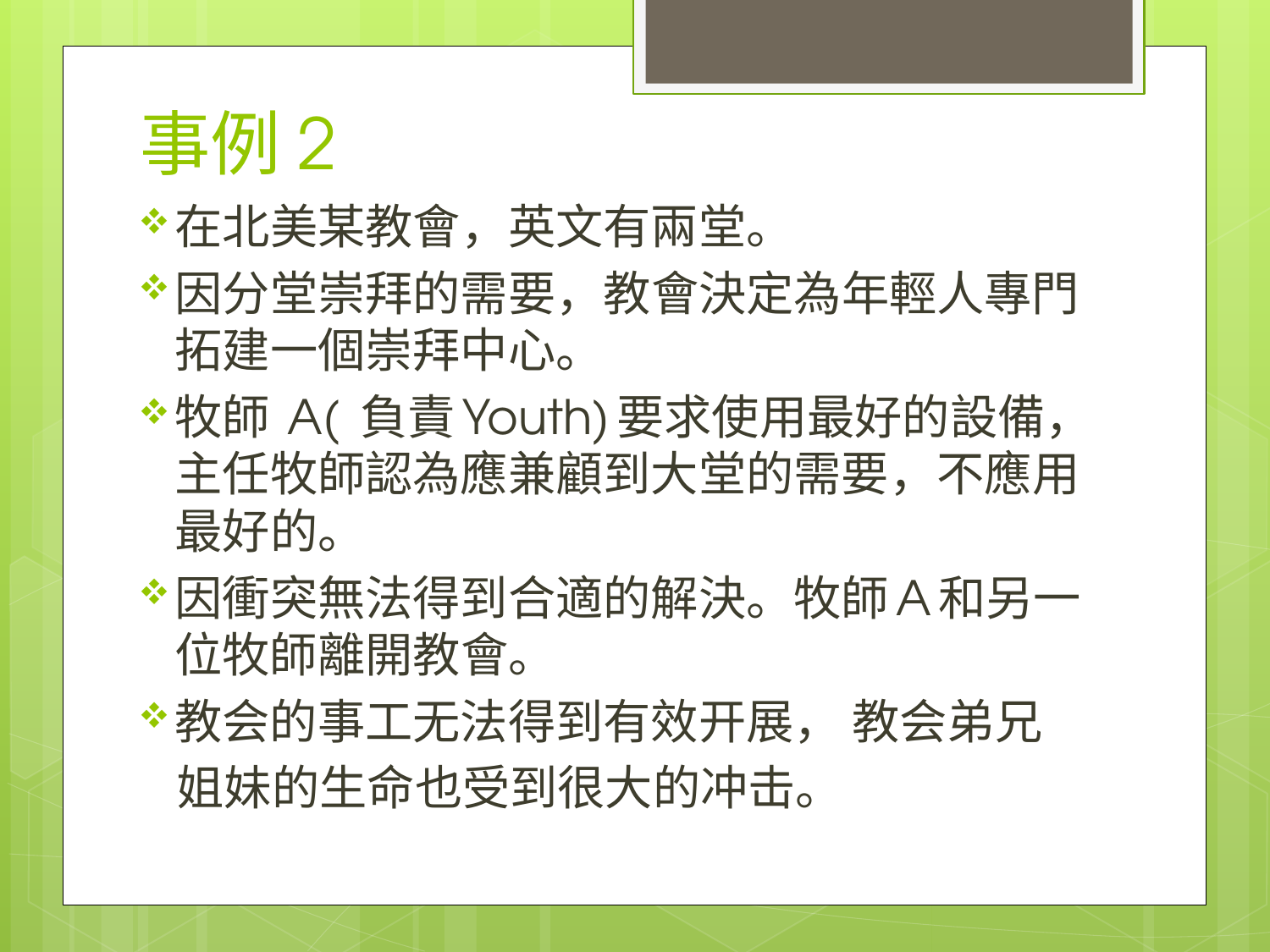

# 事例2
在北美某教會，英文有兩堂。
因分堂崇拜的需要，教會決定為年輕人專門 拓建一個崇拜中心。
牧師 A( 負責Youth)要求使用最好的設備，主任牧師認為應兼顧到大堂的需要，不應用最好的。
因衝突無法得到合適的解決。牧師A和另一位牧師離開教會。
教会的事工无法得到有效开展， 教会弟兄
   姐妹的生命也受到很大的冲击。